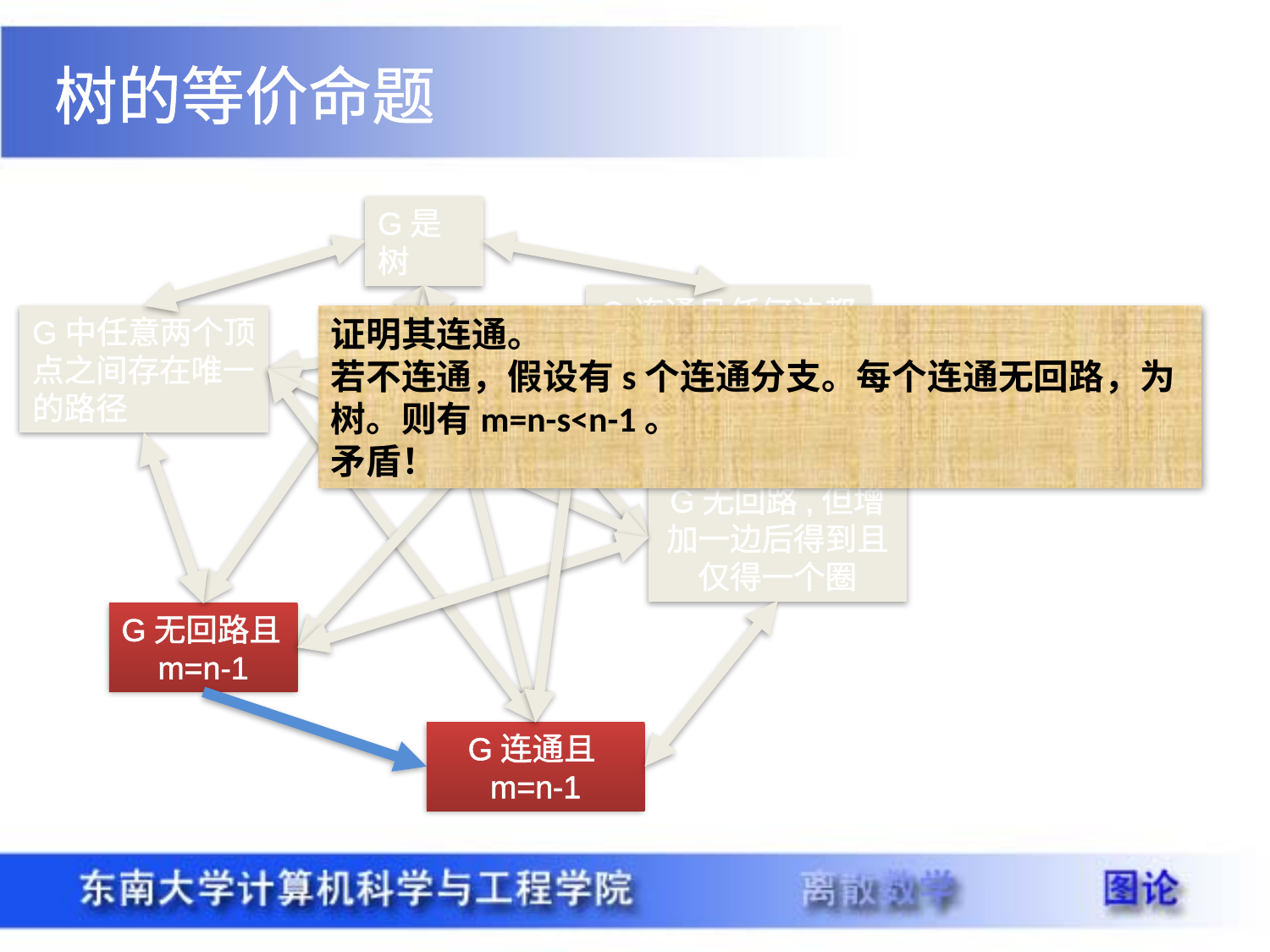

树的等价命题
G是树
G连通且任何边都是桥
G中任意两个顶点之间存在唯一的路径
证明其连通。
若不连通，假设有s个连通分支。每个连通无回路，为树。则有m=n-s<n-1。
矛盾！
G无回路,但增加一边后得到且仅得一个圈
G无回路且m=n-1
G连通且m=n-1